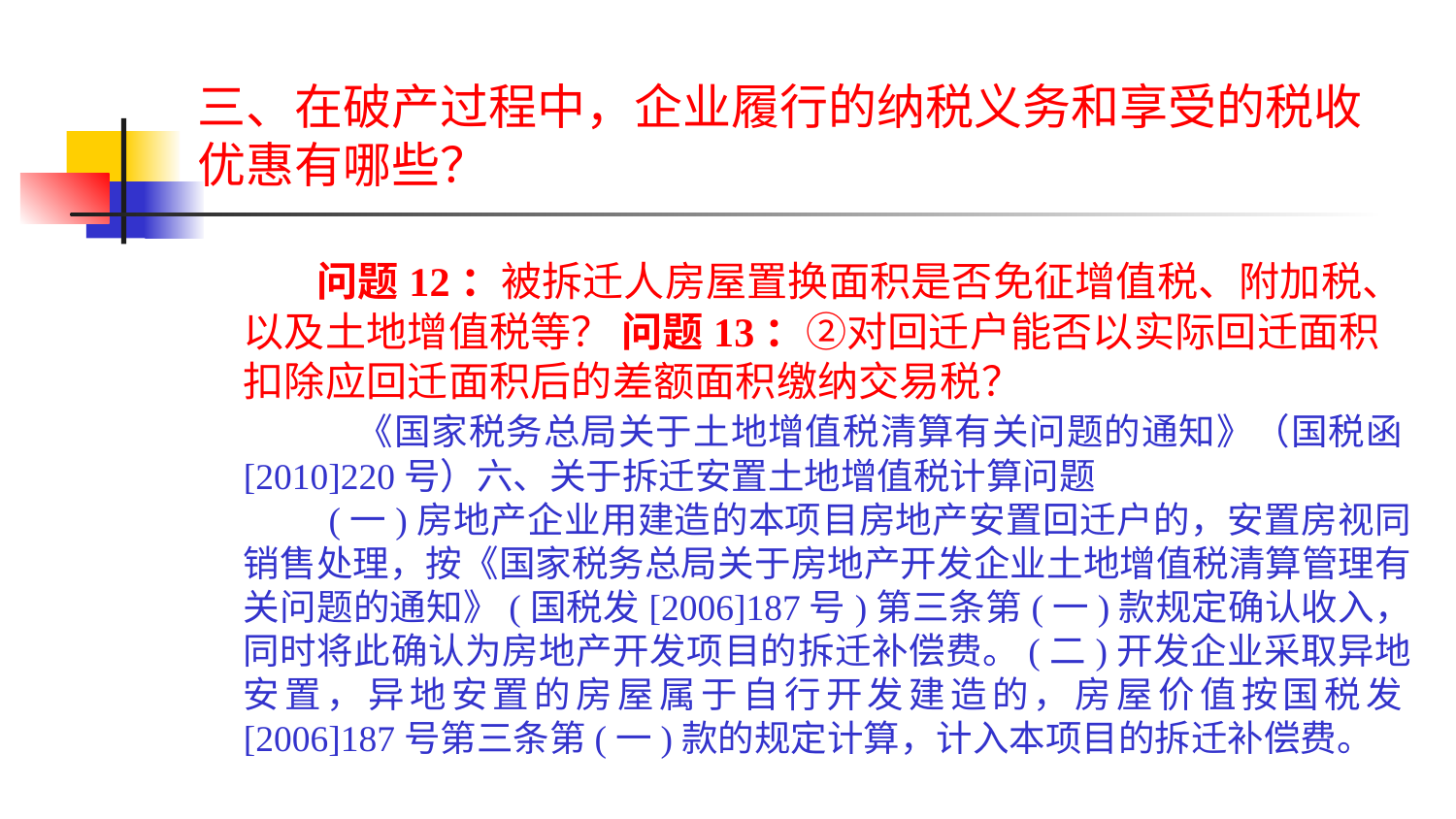

# 三、在破产过程中，企业履行的纳税义务和享受的税收优惠有哪些？
           问题12：被拆迁人房屋置换面积是否免征增值税、附加税、以及土地增值税等？ 问题13：②对回迁户能否以实际回迁面积扣除应回迁面积后的差额面积缴纳交易税？
              《国家税务总局关于土地增值税清算有关问题的通知》（国税函[2010]220号）六、关于拆迁安置土地增值税计算问题
　　     (一)房地产企业用建造的本项目房地产安置回迁户的，安置房视同销售处理，按《国家税务总局关于房地产开发企业土地增值税清算管理有关问题的通知》(国税发[2006]187号)第三条第(一)款规定确认收入，同时将此确认为房地产开发项目的拆迁补偿费。(二)开发企业采取异地安置，异地安置的房屋属于自行开发建造的，房屋价值按国税发[2006]187号第三条第(一)款的规定计算，计入本项目的拆迁补偿费。